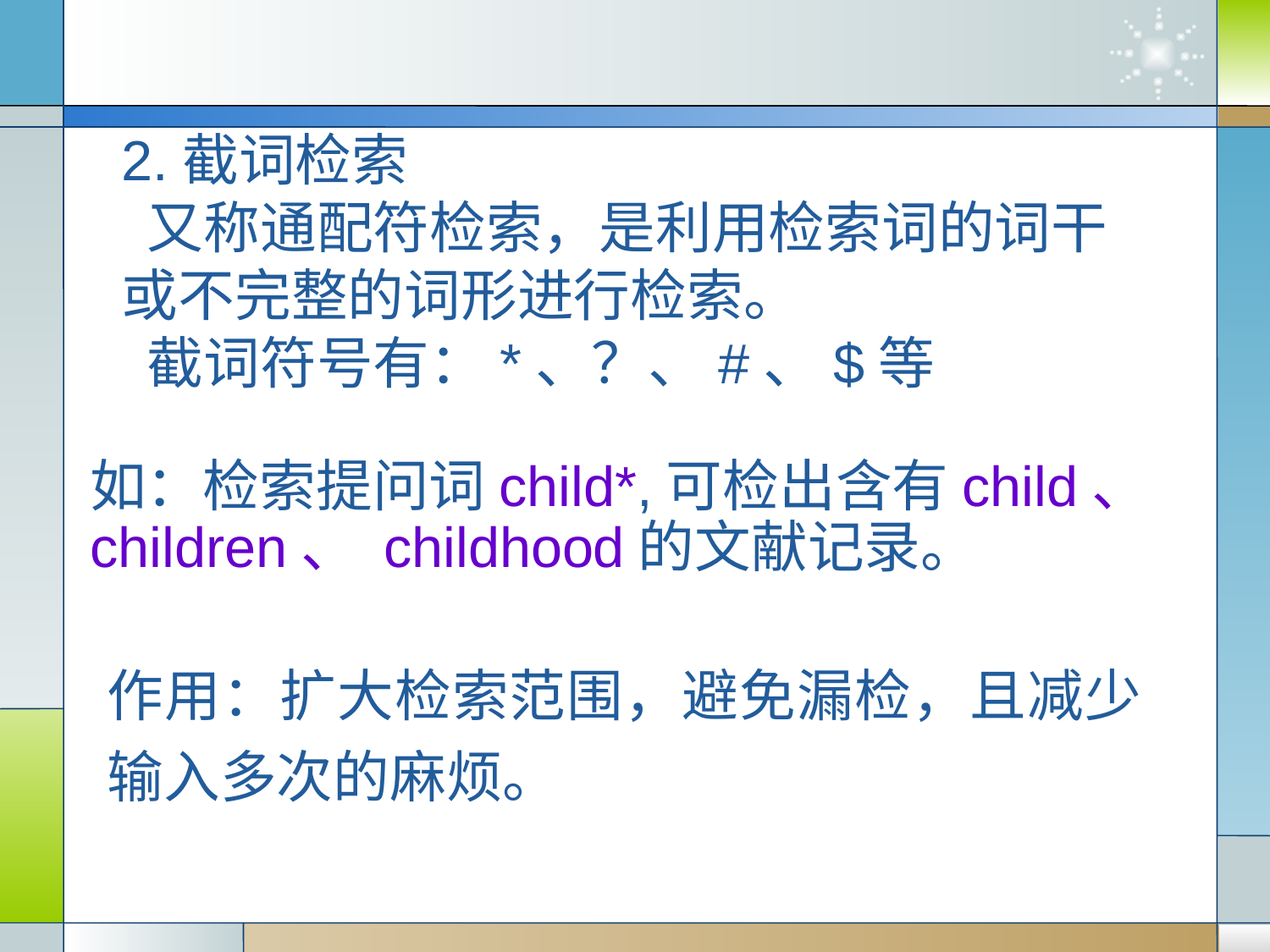

2.截词检索
  又称通配符检索，是利用检索词的词干或不完整的词形进行检索。
  截词符号有：*、？、#、$等
如：检索提问词child*,可检出含有child、 children、 childhood的文献记录。
作用：扩大检索范围，避免漏检，且减少输入多次的麻烦。